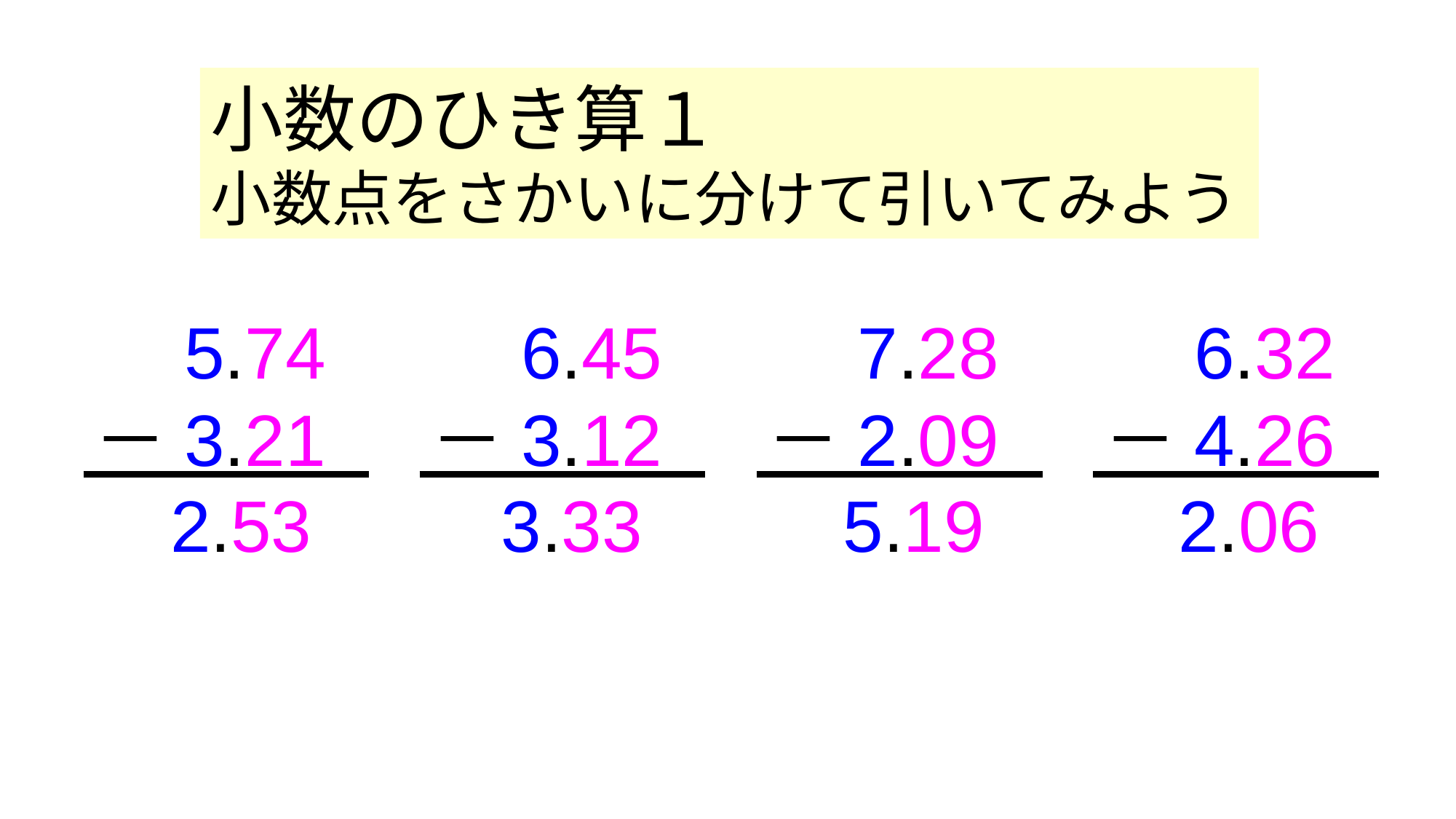

小数のひき算１
小数点をさかいに分けて引いてみよう
　5.74
－3.21
　6.45
－3.12
　7.28
－2.09
　6.32
－4.26
2.53
3.33
5.19
2.06